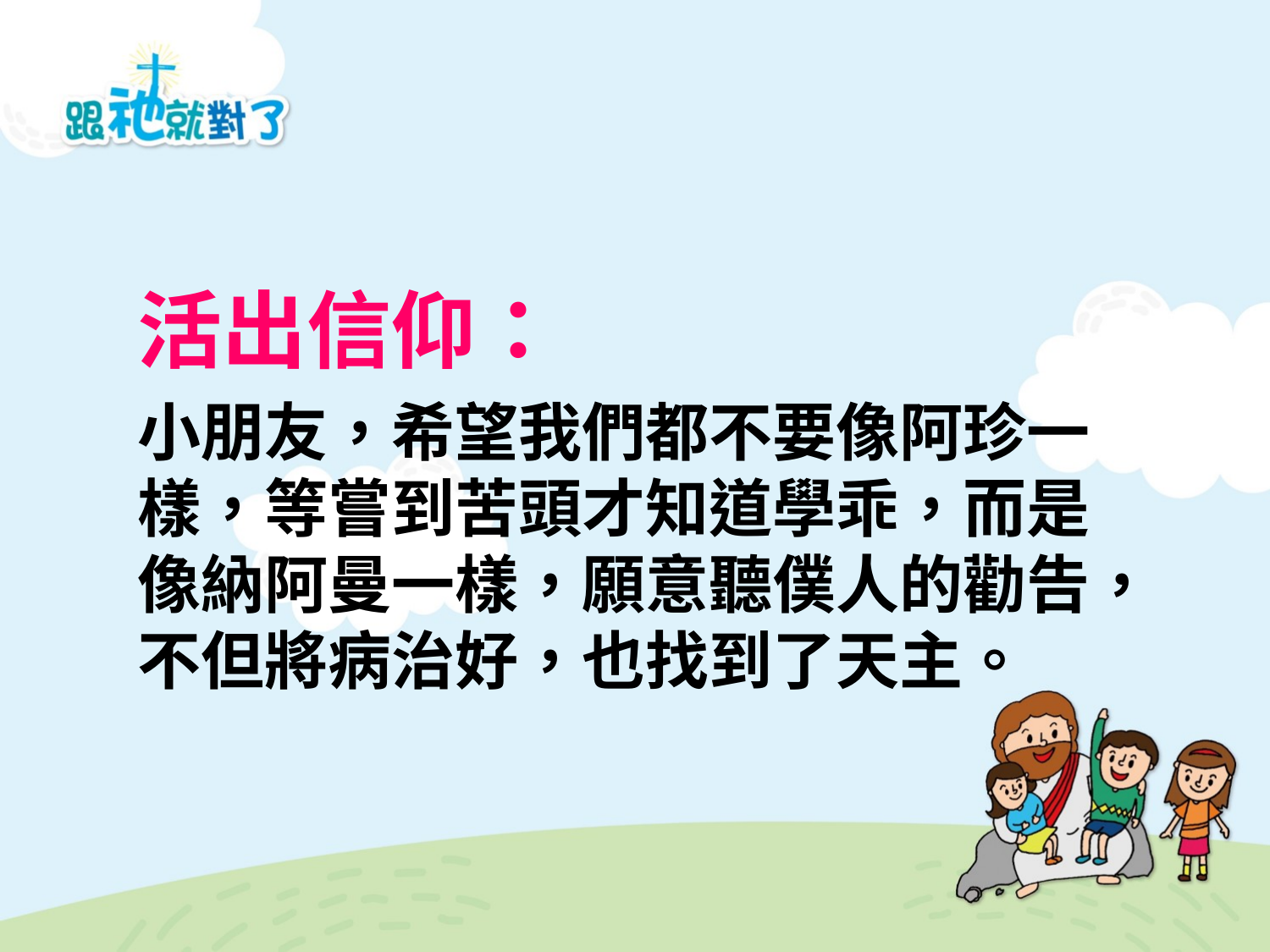

活出信仰：
小朋友，希望我們都不要像阿珍一樣，等嘗到苦頭才知道學乖，而是像納阿曼一樣，願意聽僕人的勸告，不但將病治好，也找到了天主。